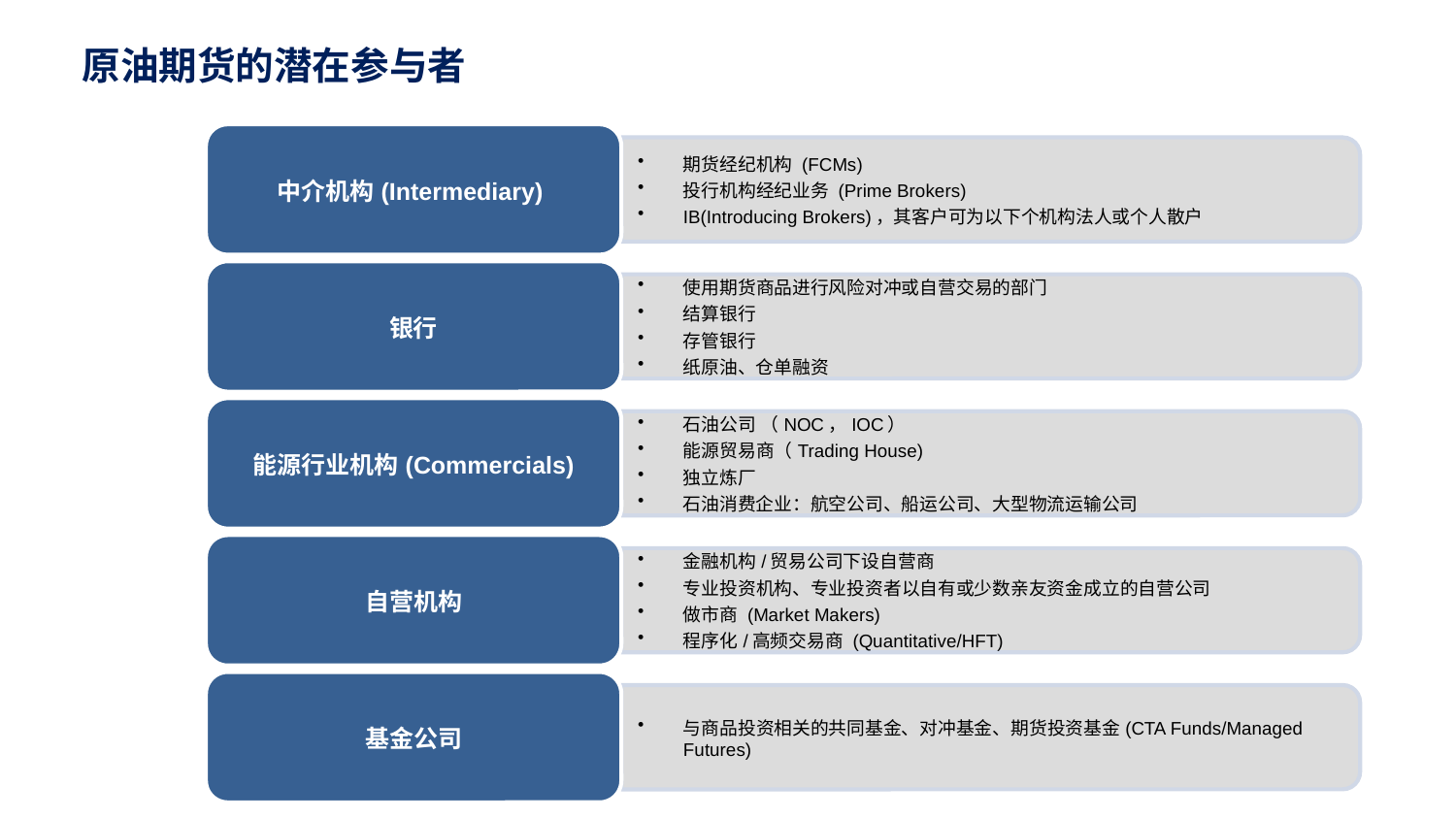

原油期货的潜在参与者
中介机构(Intermediary)
期货经纪机构 (FCMs)
投行机构经纪业务 (Prime Brokers)
银行
使用期货商品进行风险对冲或自营交易的部门
结算银行
能源行业机构(Commercials)
石油公司 （NOC，IOC）
能源贸易商（Trading House)
自营机构
金融机构/贸易公司下设自营商
基金公司
与商品投资相关的共同基金、对冲基金、期货投资基金(CTA Funds/Managed Futures)
IB(Introducing Brokers)，其客户可为以下个机构法人或个人散户
独立炼厂
做市商 (Market Makers)
程序化/高频交易商 (Quantitative/HFT)
专业投资机构、专业投资者以自有或少数亲友资金成立的自营公司
存管银行
石油消费企业：航空公司、船运公司、大型物流运输公司
纸原油、仓单融资